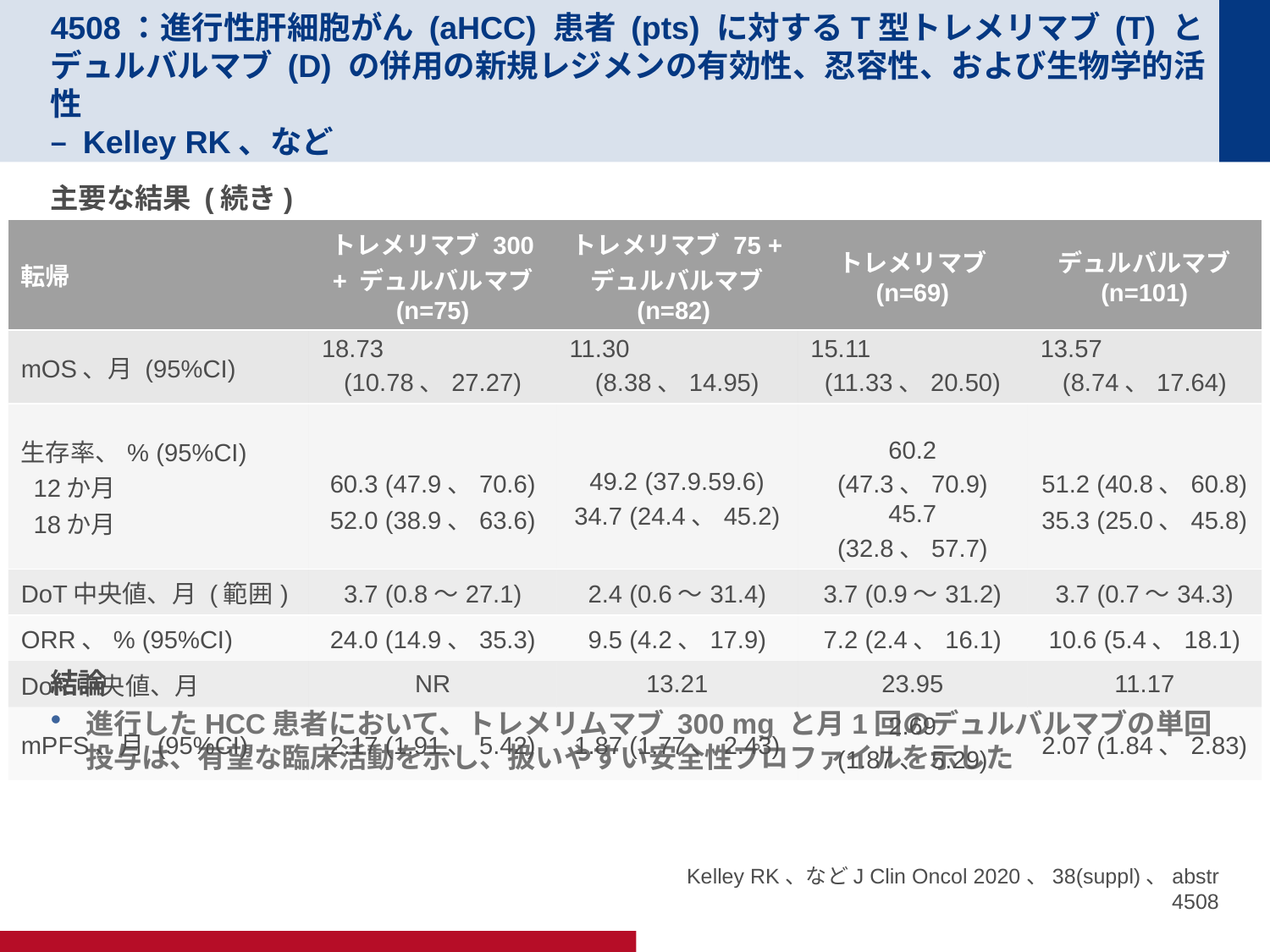

# 4508：進行性肝細胞がん (aHCC) 患者 (pts) に対するT型トレメリマブ (T) とデュルバルマブ (D) の併用の新規レジメンの有効性、忍容性、および生物学的活性 – Kelley RK、など
主要な結果 (続き)
結論
進行したHCC患者において、トレメリムマブ 300 mg と月1回のデュルバルマブの単回投与は、有望な臨床活動を示し、扱いやすい安全性プロファイルを示した
| 転帰 | トレメリマブ 300 + デュルバルマブ (n=75) | トレメリマブ 75 + デュルバルマブ (n=82) | トレメリマブ (n=69) | デュルバルマブ (n=101) |
| --- | --- | --- | --- | --- |
| mOS、月 (95%CI) | 18.73 (10.78、27.27) | 11.30 (8.38、14.95) | 15.11 (11.33、20.50) | 13.57 (8.74、17.64) |
| 生存率、% (95%CI) 12か月 18か月 | 60.3 (47.9、70.6) 52.0 (38.9、63.6) | 49.2 (37.9.59.6) 34.7 (24.4、45.2) | 60.2 (47.3、70.9) 45.7 (32.8、57.7) | 51.2 (40.8、60.8) 35.3 (25.0、45.8) |
| DoT中央値、月 (範囲) | 3.7 (0.8～27.1) | 2.4 (0.6～31.4) | 3.7 (0.9～31.2) | 3.7 (0.7～34.3) |
| ORR、% (95%CI) | 24.0 (14.9、35.3) | 9.5 (4.2、17.9) | 7.2 (2.4、16.1) | 10.6 (5.4、18.1) |
| DoR中央値、月 | NR | 13.21 | 23.95 | 11.17 |
| mPFS、月 (95%CI) | 2.17 (1.91、5.42) | 1.87 (1.77、2.43) | 2.69 (1.87、5.29) | 2.07 (1.84、2.83) |
Kelley RK、などJ Clin Oncol 2020、38(suppl)、abstr 4508